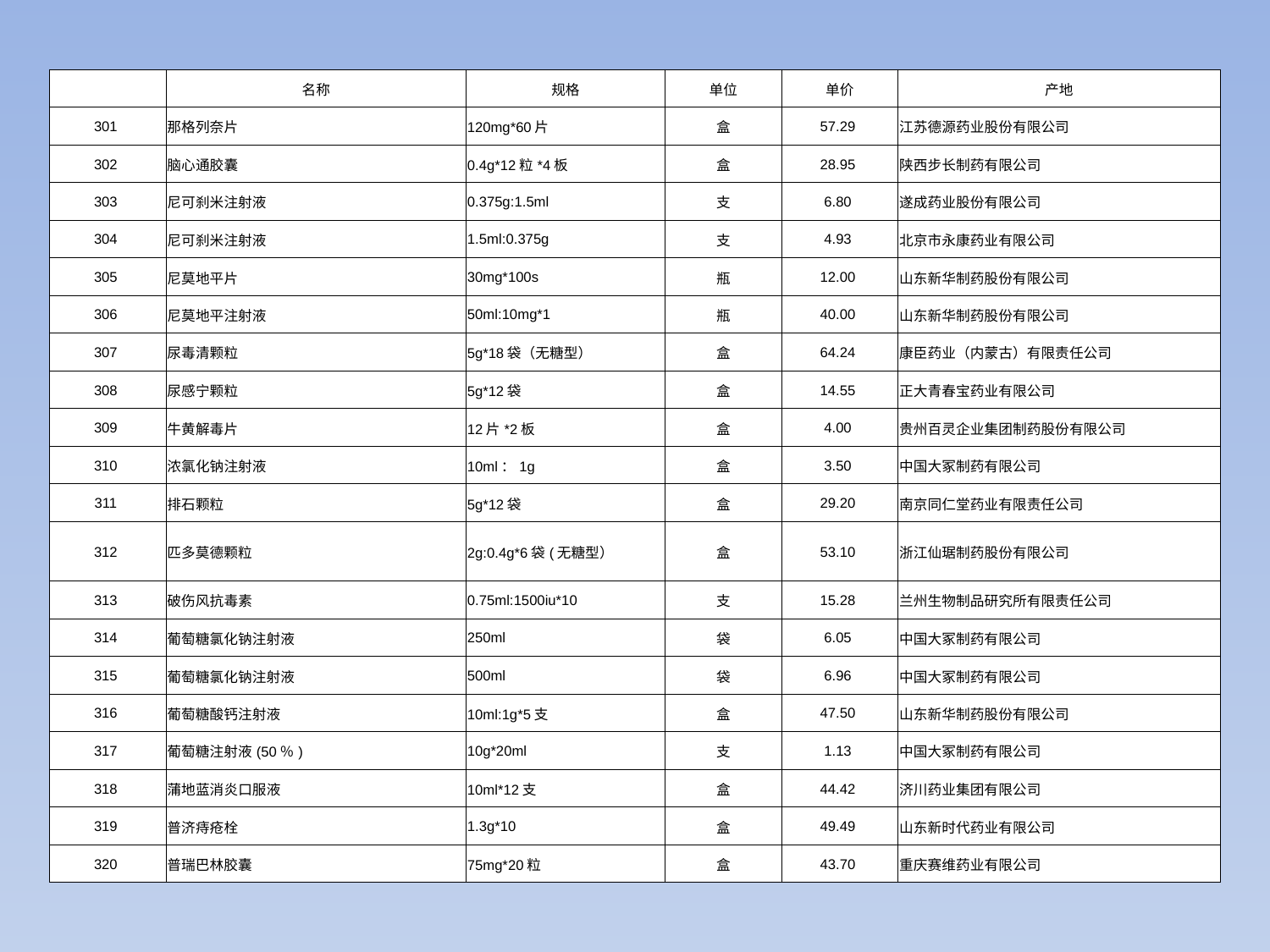

|  | 名称 | 规格 | 单位 | 单价 | 产地 |
| --- | --- | --- | --- | --- | --- |
| 301 | 那格列奈片 | 120mg\*60片 | 盒 | 57.29 | 江苏德源药业股份有限公司 |
| 302 | 脑心通胶囊 | 0.4g\*12粒\*4板 | 盒 | 28.95 | 陕西步长制药有限公司 |
| 303 | 尼可刹米注射液 | 0.375g:1.5ml | 支 | 6.80 | 遂成药业股份有限公司 |
| 304 | 尼可刹米注射液 | 1.5ml:0.375g | 支 | 4.93 | 北京市永康药业有限公司 |
| 305 | 尼莫地平片 | 30mg\*100s | 瓶 | 12.00 | 山东新华制药股份有限公司 |
| 306 | 尼莫地平注射液 | 50ml:10mg\*1 | 瓶 | 40.00 | 山东新华制药股份有限公司 |
| 307 | 尿毒清颗粒 | 5g\*18袋（无糖型） | 盒 | 64.24 | 康臣药业（内蒙古）有限责任公司 |
| 308 | 尿感宁颗粒 | 5g\*12袋 | 盒 | 14.55 | 正大青春宝药业有限公司 |
| 309 | 牛黄解毒片 | 12片\*2板 | 盒 | 4.00 | 贵州百灵企业集团制药股份有限公司 |
| 310 | 浓氯化钠注射液 | 10ml：1g | 盒 | 3.50 | 中国大冢制药有限公司 |
| 311 | 排石颗粒 | 5g\*12袋 | 盒 | 29.20 | 南京同仁堂药业有限责任公司 |
| 312 | 匹多莫德颗粒 | 2g:0.4g\*6袋(无糖型） | 盒 | 53.10 | 浙江仙琚制药股份有限公司 |
| 313 | 破伤风抗毒素 | 0.75ml:1500iu\*10 | 支 | 15.28 | 兰州生物制品研究所有限责任公司 |
| 314 | 葡萄糖氯化钠注射液 | 250ml | 袋 | 6.05 | 中国大冢制药有限公司 |
| 315 | 葡萄糖氯化钠注射液 | 500ml | 袋 | 6.96 | 中国大冢制药有限公司 |
| 316 | 葡萄糖酸钙注射液 | 10ml:1g\*5支 | 盒 | 47.50 | 山东新华制药股份有限公司 |
| 317 | 葡萄糖注射液(50％) | 10g\*20ml | 支 | 1.13 | 中国大冢制药有限公司 |
| 318 | 蒲地蓝消炎口服液 | 10ml\*12支 | 盒 | 44.42 | 济川药业集团有限公司 |
| 319 | 普济痔疮栓 | 1.3g\*10 | 盒 | 49.49 | 山东新时代药业有限公司 |
| 320 | 普瑞巴林胶囊 | 75mg\*20粒 | 盒 | 43.70 | 重庆赛维药业有限公司 |